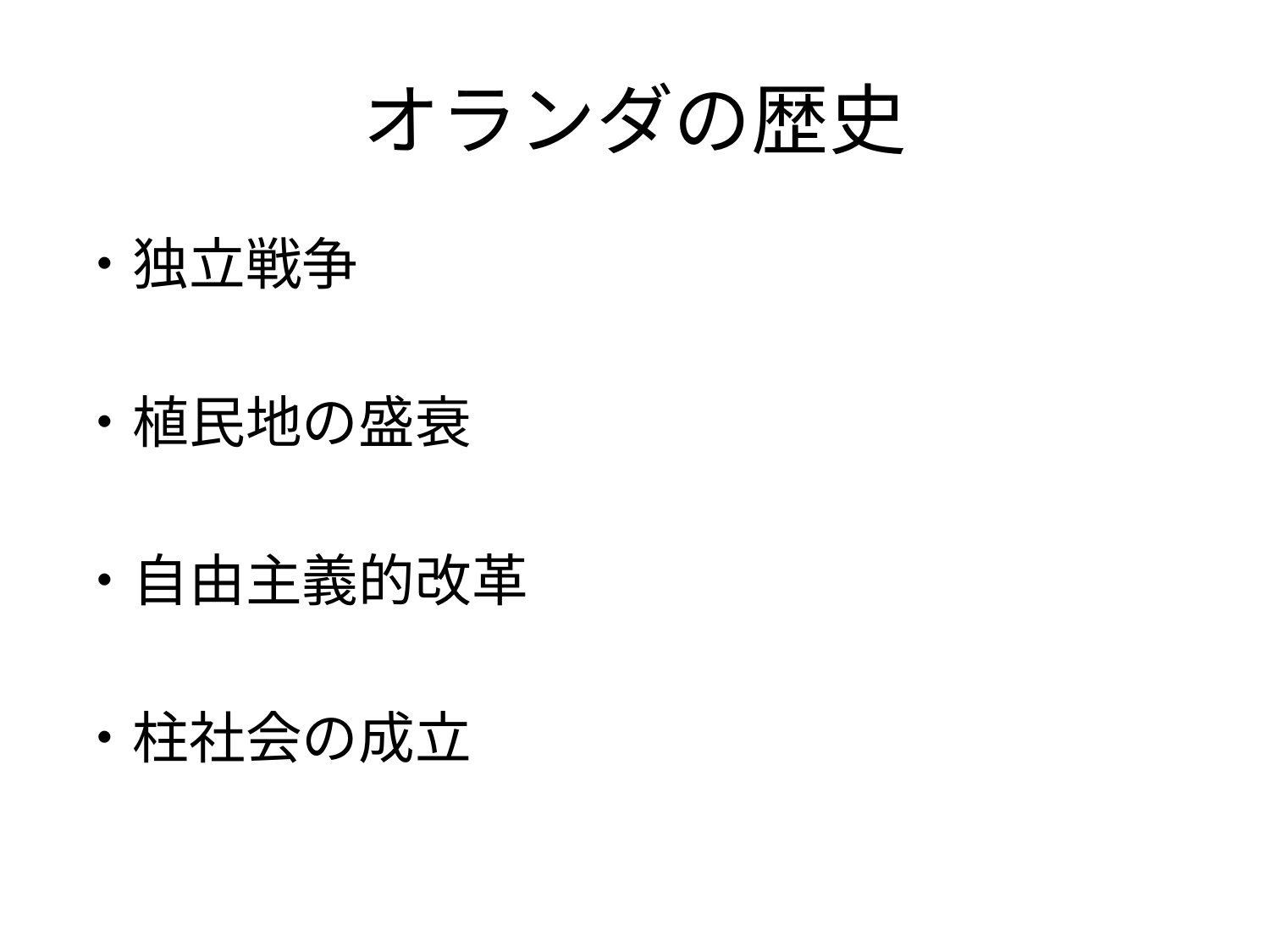

# オランダの歴史
・独立戦争

・植民地の盛衰

・自由主義的改革

・柱社会の成立